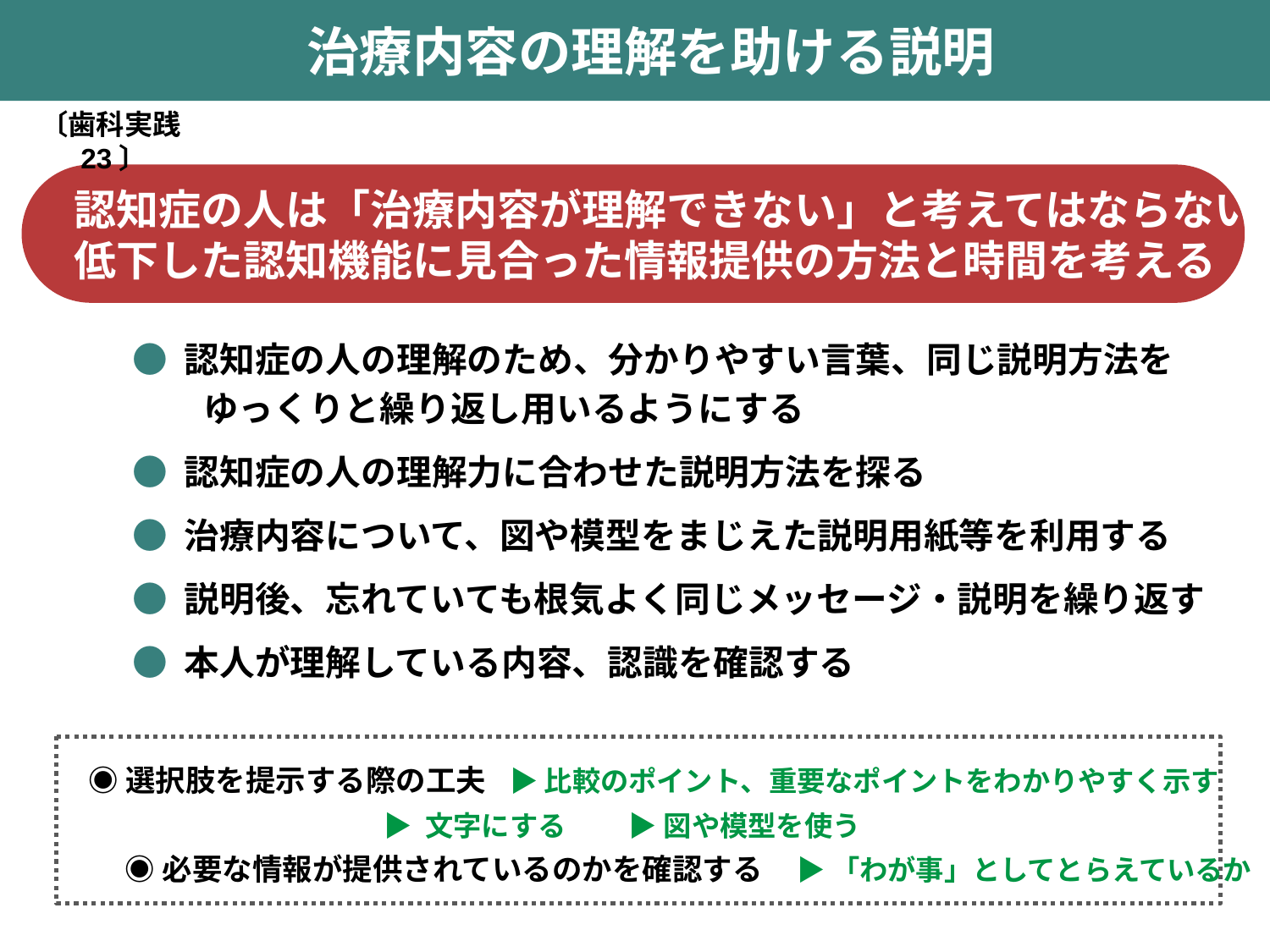

治療内容の理解を助ける説明
〔歯科実践23〕
 認知症の人は「治療内容が理解できない」と考えてはならない
 低下した認知機能に見合った情報提供の方法と時間を考える
● 認知症の人の理解のため、分かりやすい言葉、同じ説明方法を
　　ゆっくりと繰り返し用いるようにする
● 認知症の人の理解力に合わせた説明方法を探る
● 治療内容について、図や模型をまじえた説明用紙等を利用する
● 説明後、忘れていても根気よく同じメッセージ・説明を繰り返す
● 本人が理解している内容、認識を確認する
   ◉選択肢を提示する際の工夫    ▶ 比較のポイント、重要なポイントをわかりやすく示す
                                            ▶ 文字にする　 　▶ 図や模型を使う
   ◉必要な情報が提供されているのかを確認する　 ▶ 「わが事」としてとらえているか